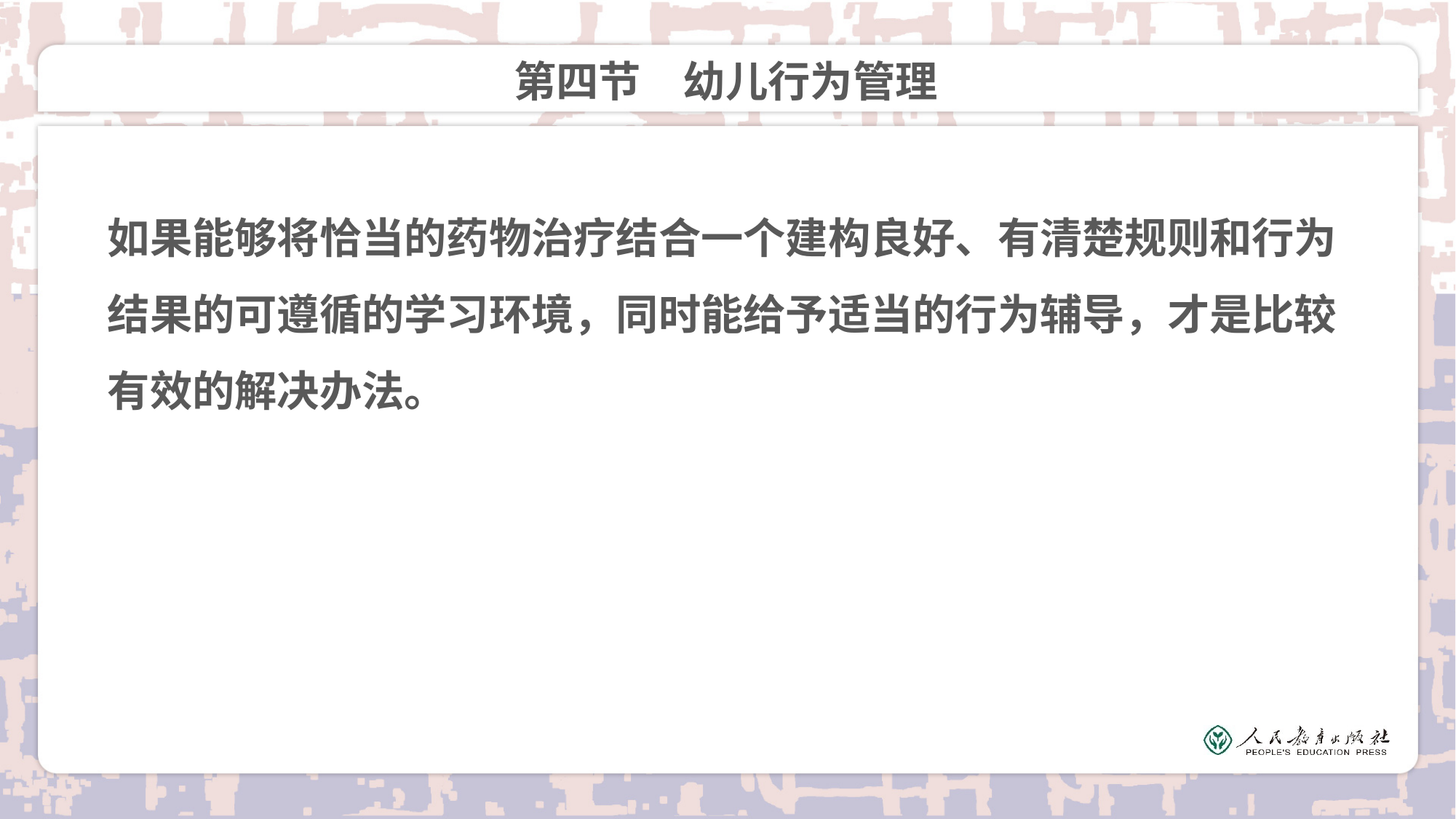

# 第四节　幼儿行为管理
如果能够将恰当的药物治疗结合一个建构良好、有清楚规则和行为结果的可遵循的学习环境，同时能给予适当的行为辅导，才是比较有效的解决办法。